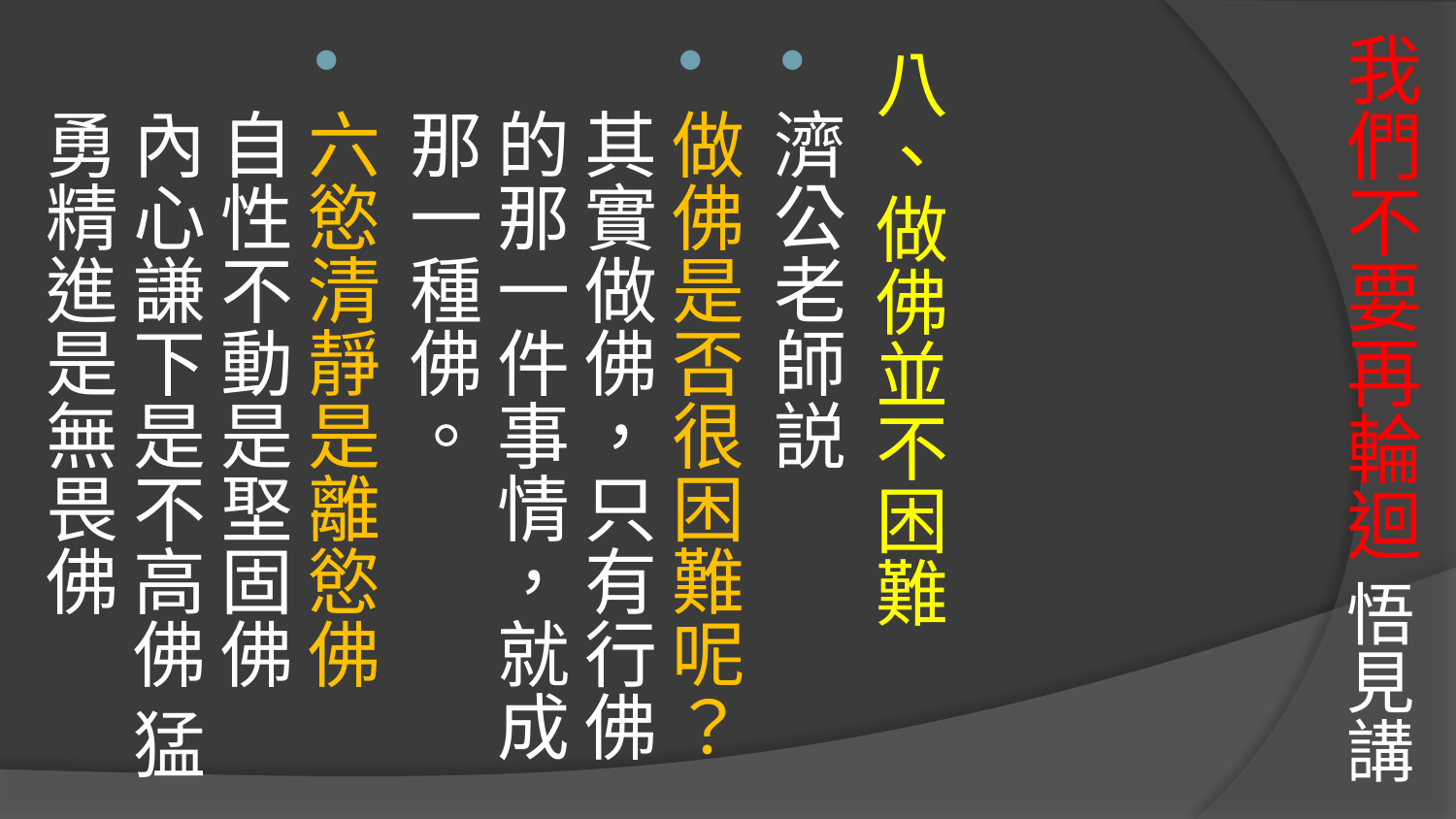

# 我們不要再輪迴 悟見講
八、做佛並不困難
濟公老師説
做佛是否很困難呢？其實做佛，只有行佛的那一件事情，就成那一種佛。
六慾清靜是離慾佛
自性不動是埾固佛
內心謙下是不高佛 猛勇精進是無畏佛